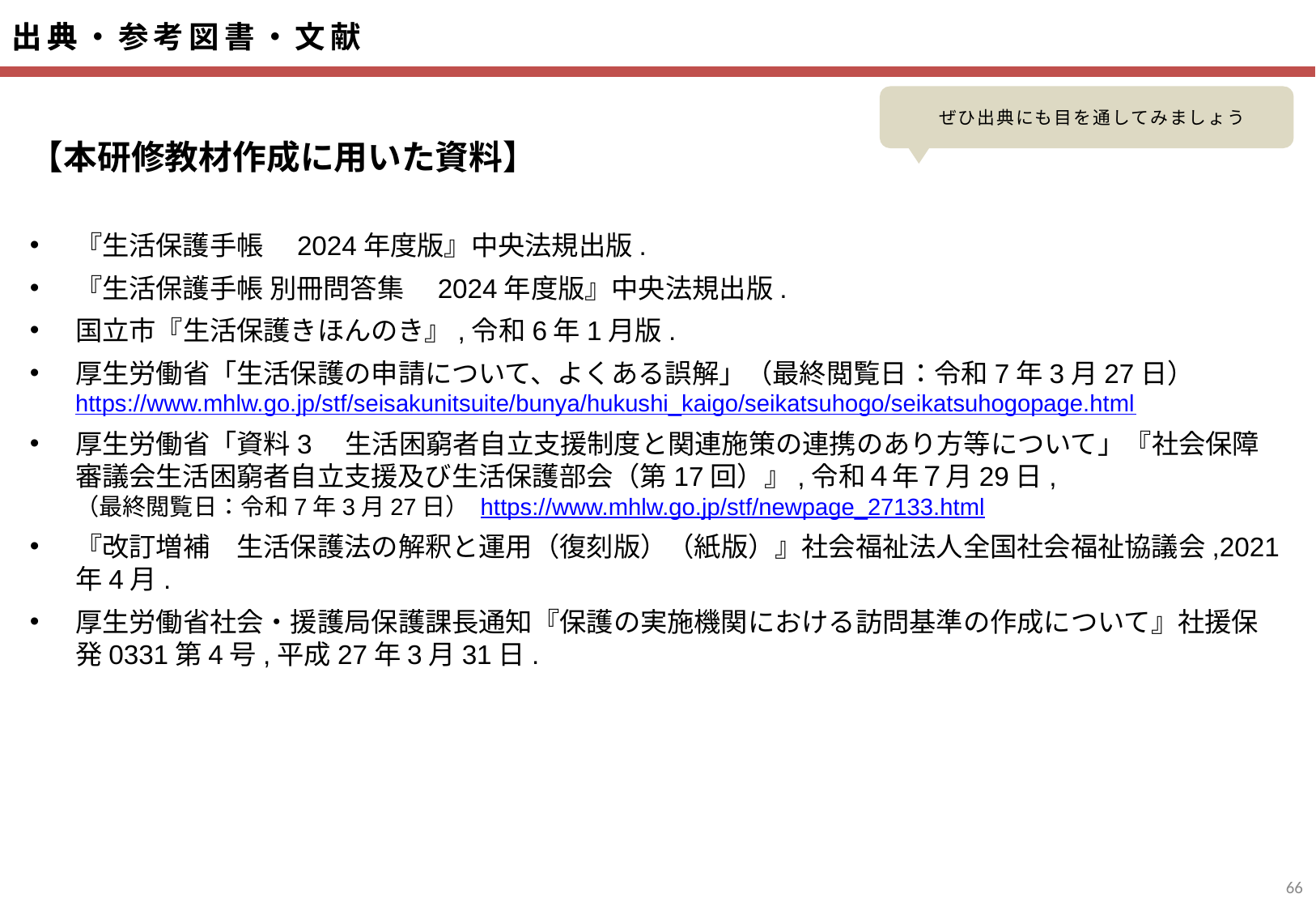

【本研修教材作成に用いた資料】

『生活保護手帳　2024年度版』中央法規出版.
『生活保護手帳 別冊問答集　2024年度版』中央法規出版.
国立市『生活保護きほんのき』,令和6年1月版.
厚生労働省「生活保護の申請について、よくある誤解」（最終閲覧日：令和7年3月27日）
https://www.mhlw.go.jp/stf/seisakunitsuite/bunya/hukushi_kaigo/seikatsuhogo/seikatsuhogopage.html
厚生労働省「資料3　生活困窮者自立支援制度と関連施策の連携のあり方等について」『社会保障審議会生活困窮者自立支援及び生活保護部会（第17回）』,令和４年７月29日,
（最終閲覧日：令和7年3月27日） https://www.mhlw.go.jp/stf/newpage_27133.html
『改訂増補　生活保護法の解釈と運用（復刻版）（紙版）』社会福祉法人全国社会福祉協議会,2021年4月.
厚生労働省社会・援護局保護課長通知『保護の実施機関における訪問基準の作成について』社援保発0331第4号,平成27年3月31日.

66